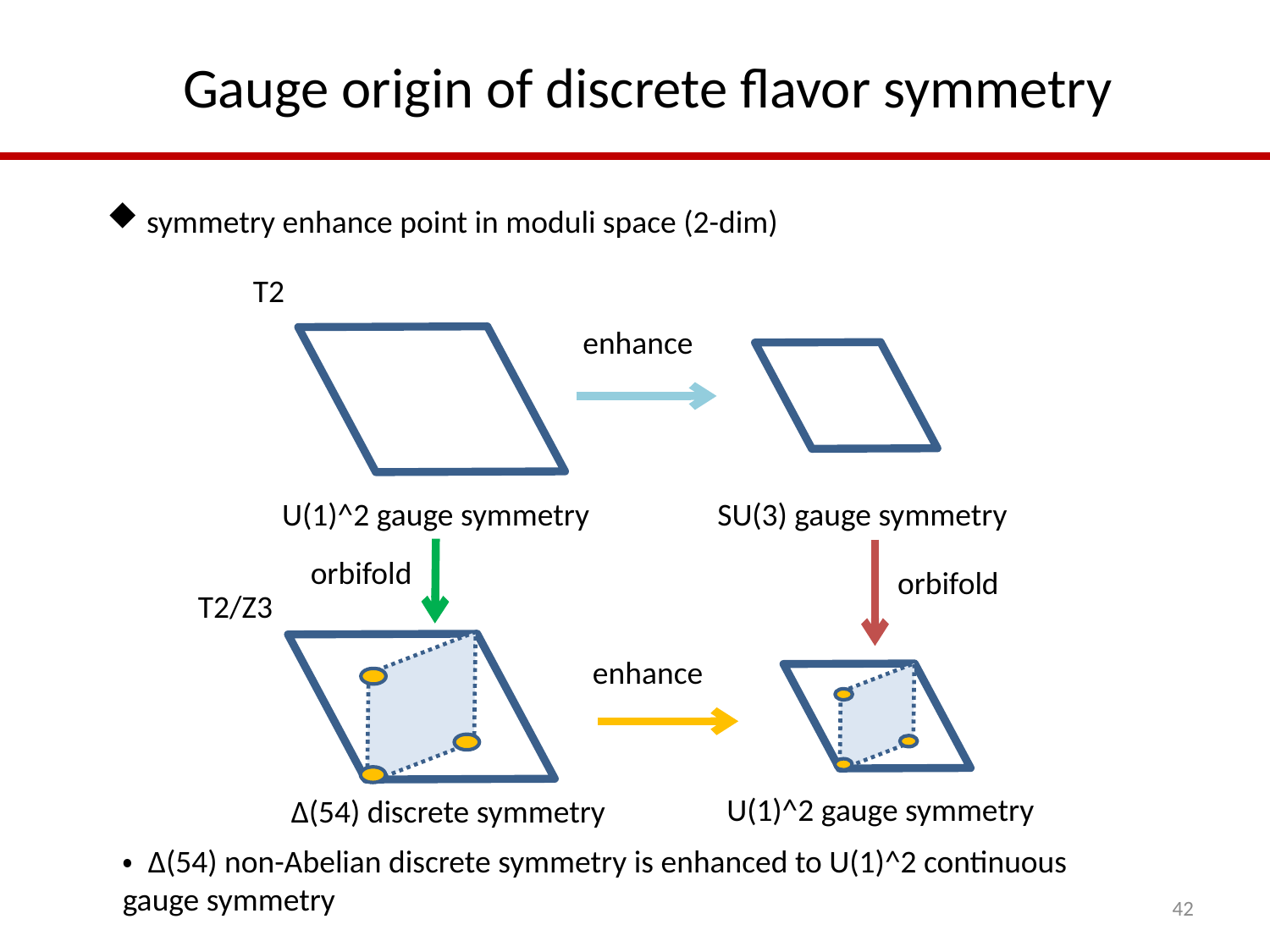

Gauge origin of discrete flavor symmetry
symmetry enhance point in moduli space (2-dim)
T2

enhance

U(1)^2 gauge symmetry
SU(3) gauge symmetry
orbifold
orbifold

T2/Z3

enhance
U(1)^2 gauge symmetry
Δ(54) discrete symmetry
・ Δ(54) non-Abelian discrete symmetry is enhanced to U(1)^2 continuous gauge symmetry
42